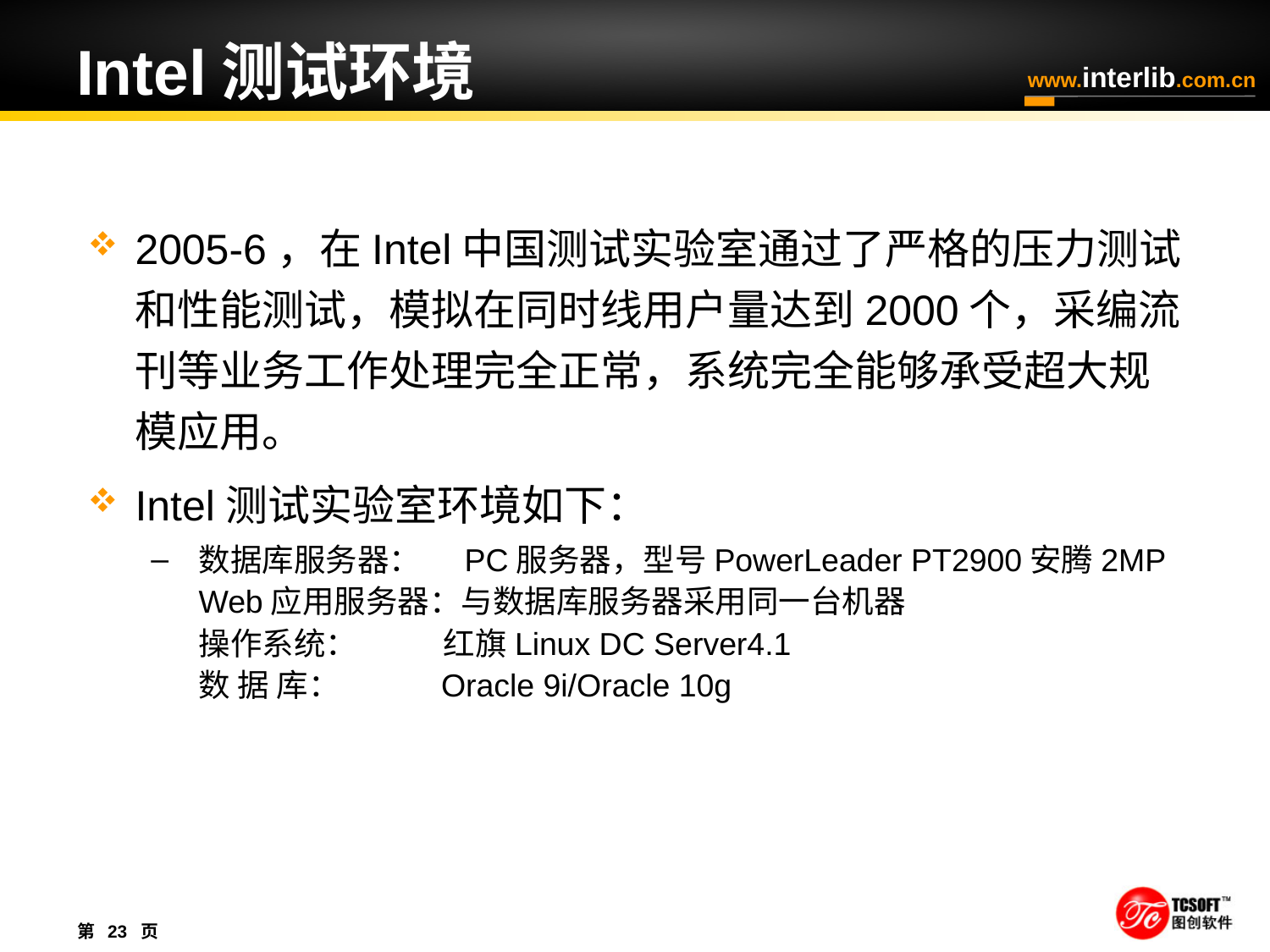

# Intel测试环境
2005-6，在Intel中国测试实验室通过了严格的压力测试和性能测试，模拟在同时线用户量达到2000个，采编流刊等业务工作处理完全正常，系统完全能够承受超大规模应用。
Intel测试实验室环境如下：
数据库服务器：     PC服务器，型号PowerLeader PT2900安腾2MP
Web应用服务器：与数据库服务器采用同一台机器
操作系统：            红旗Linux DC Server4.1
数 据 库：             Oracle 9i/Oracle 10g